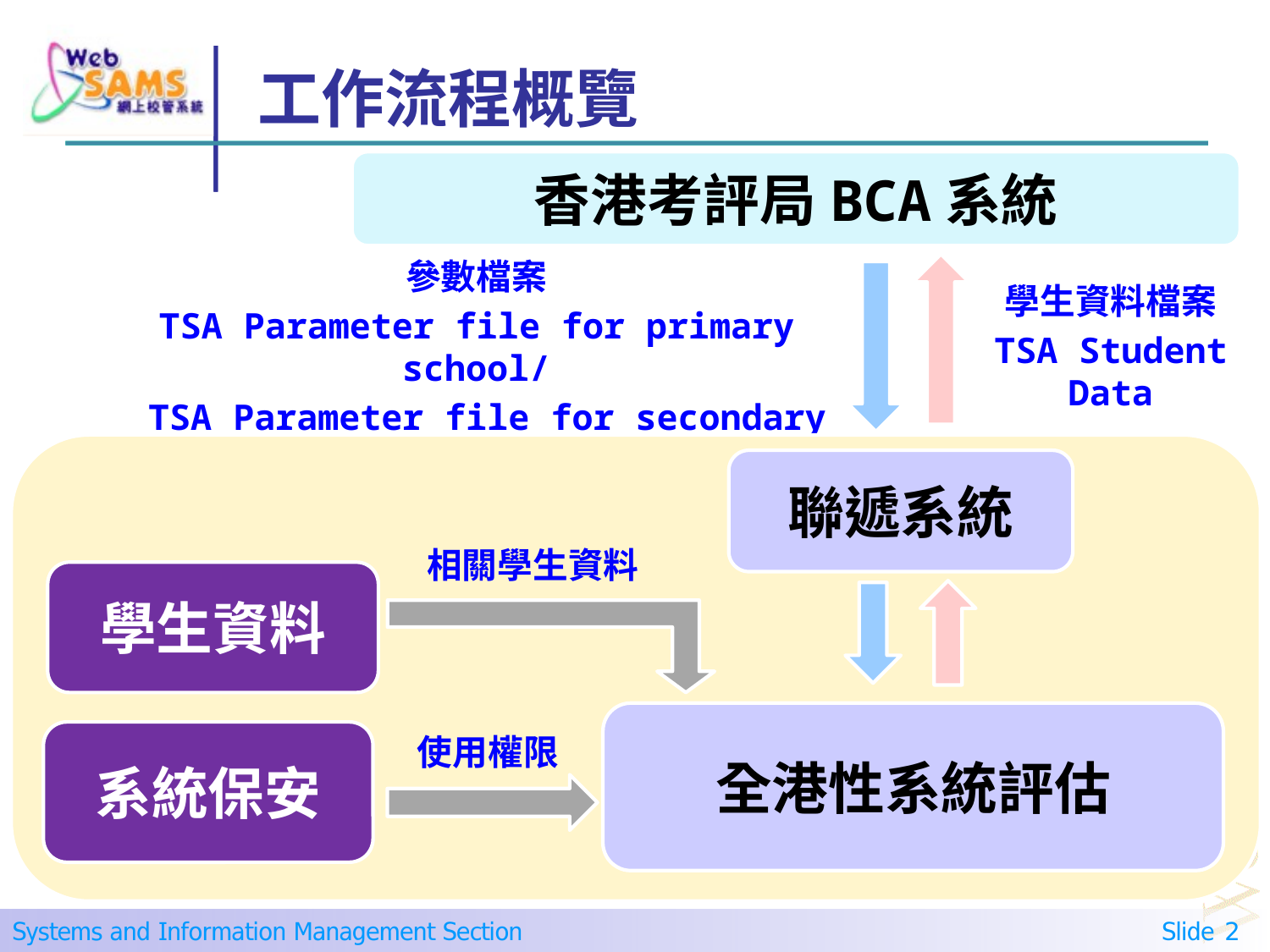

# 工作流程概覽
香港考評局BCA系統
參數檔案
TSA Parameter file for primary school/
 TSA Parameter file for secondary school
學生資料檔案
TSA Student Data

聯遞系統
相關學生資料
學生資料

全港性系統評估
系統保安
使用權限